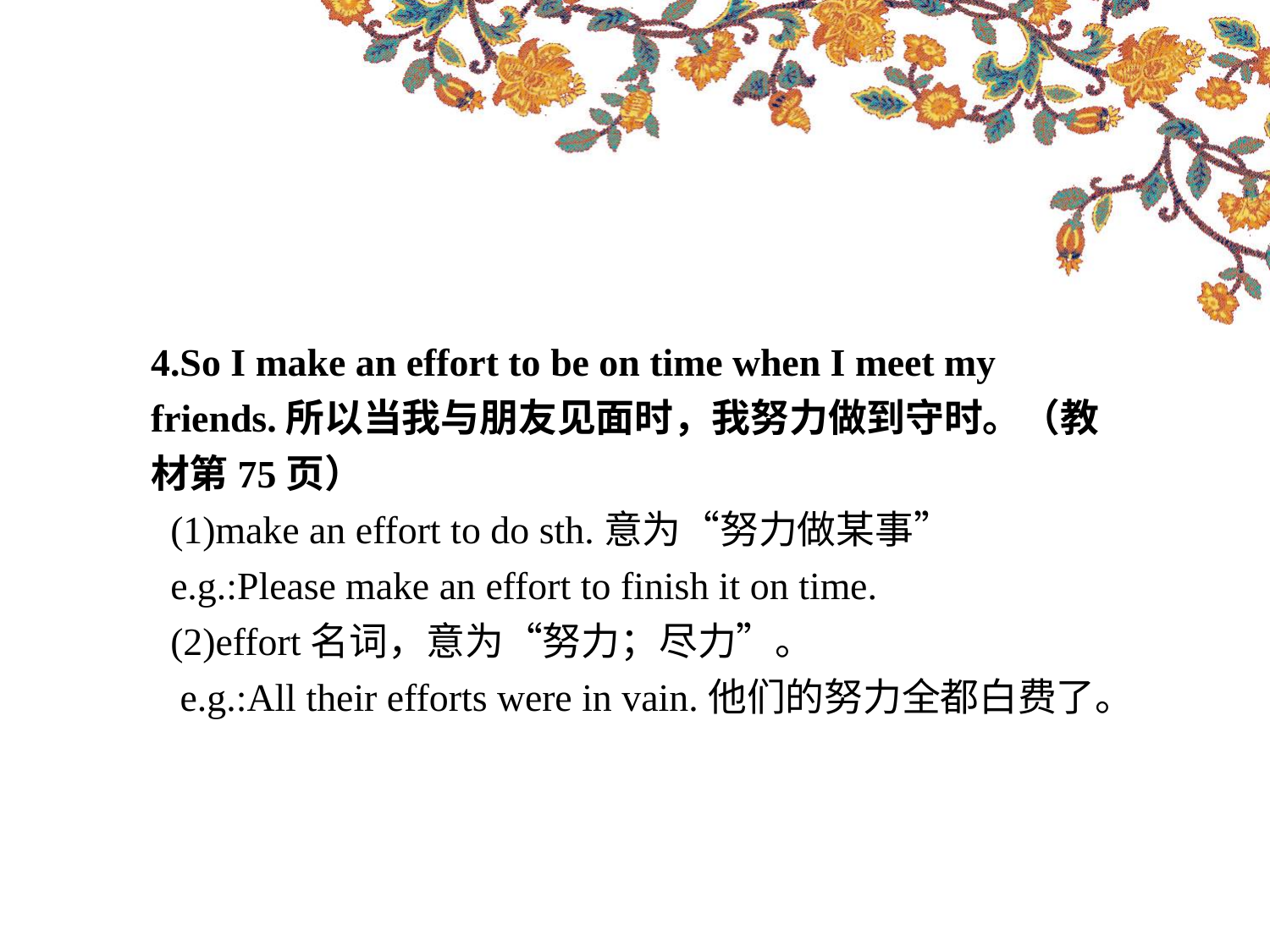

4.So I make an effort to be on time when I meet my friends.所以当我与朋友见面时，我努力做到守时。（教材第75页）
  (1)make an effort to do sth.意为“努力做某事”
  e.g.:Please make an effort to finish it on time.
  (2)effort名词，意为“努力；尽力”。
   e.g.:All their efforts were in vain.他们的努力全都白费了。